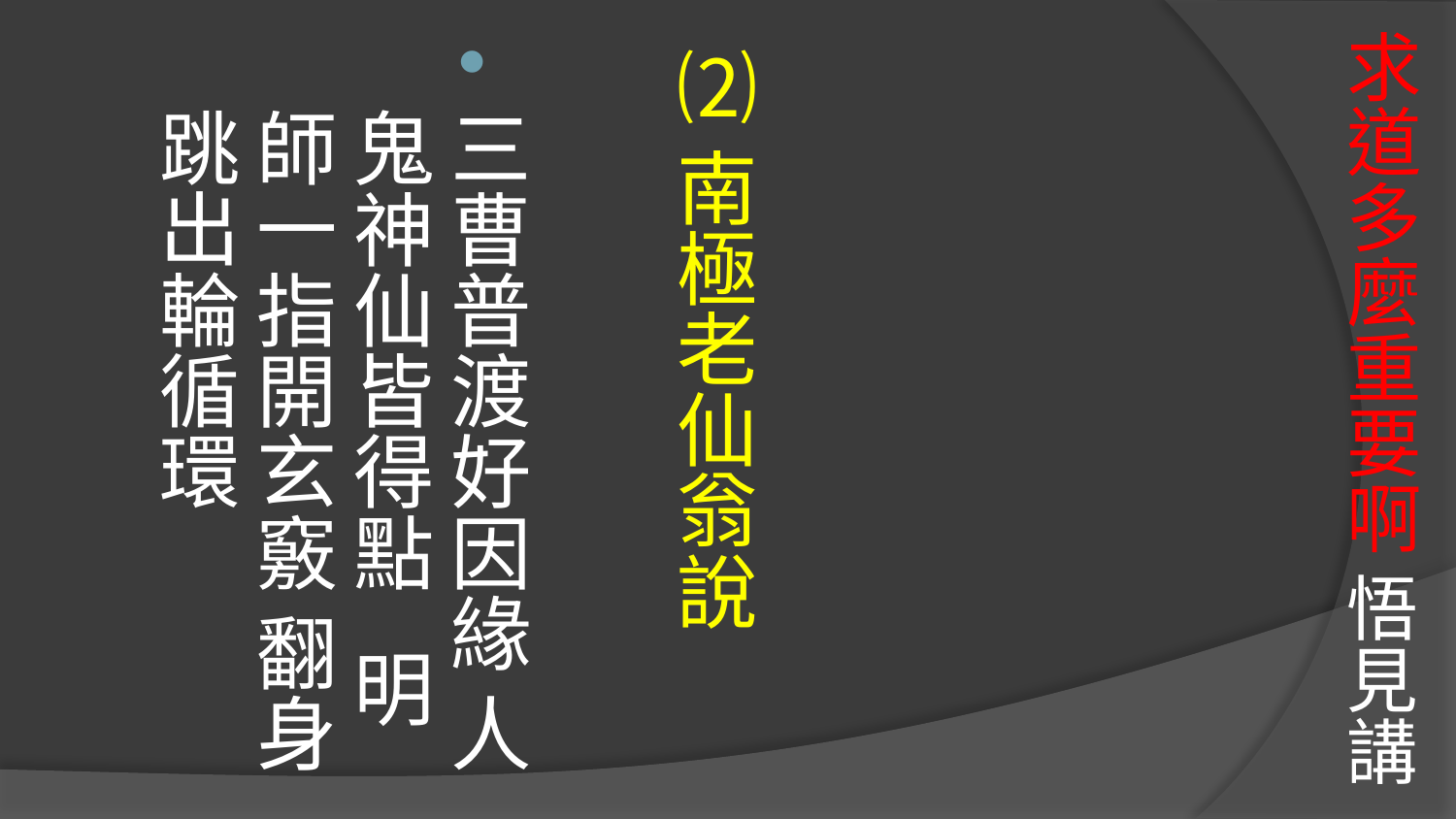

# 求道多麼重要啊 悟見講

⑵南極老仙翁說

三曹普渡好因緣 人鬼神仙皆得點   明師一指開玄竅 翻身跳出輪循環